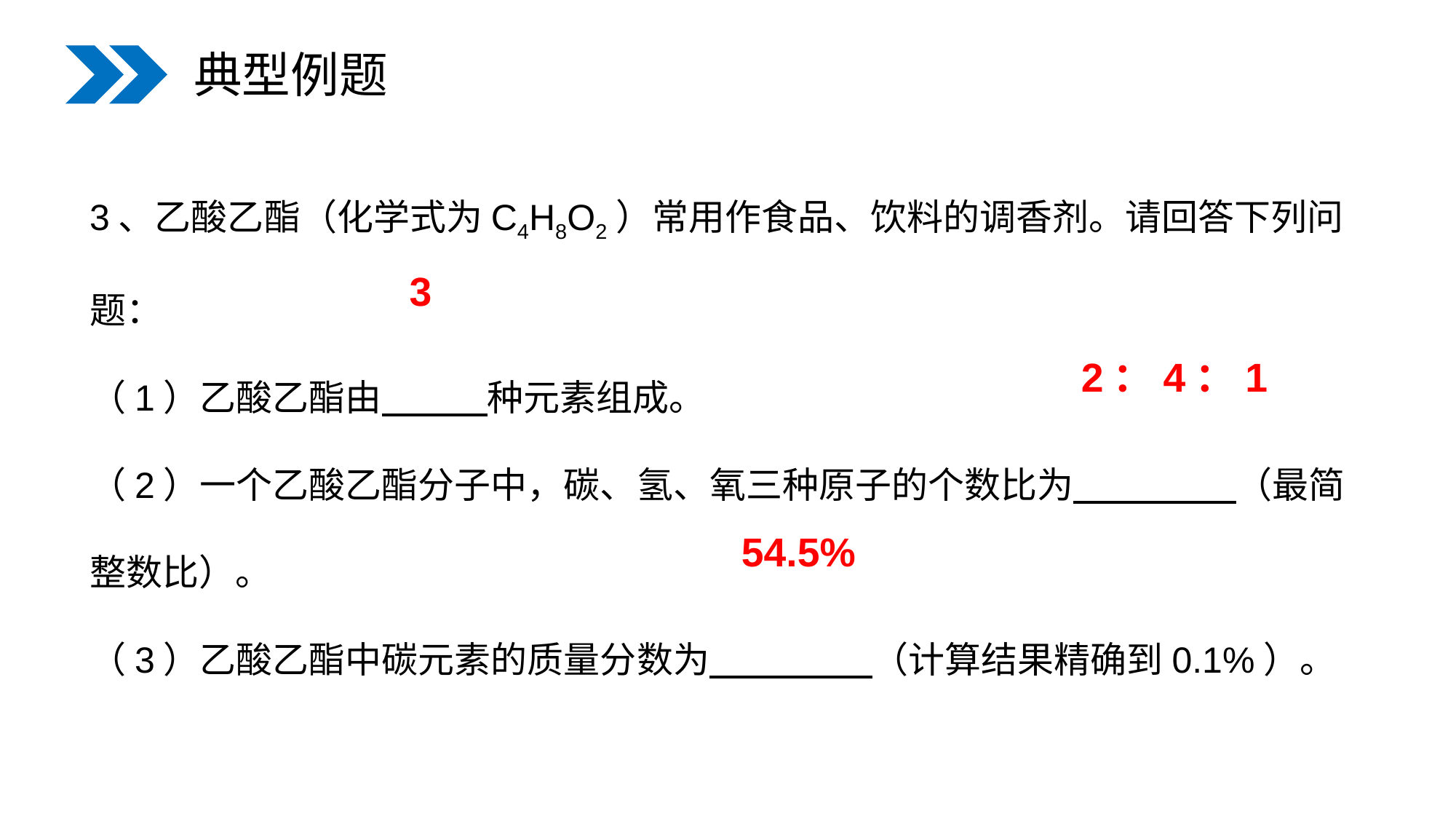

典型例题
3、乙酸乙酯（化学式为C4H8O2）常用作食品、饮料的调香剂。请回答下列问题：
（1）乙酸乙酯由　    　种元素组成。
（2）一个乙酸乙酯分子中，碳、氢、氧三种原子的个数比为　　           （最简整数比）。
（3）乙酸乙酯中碳元素的质量分数为　           　（计算结果精确到0.1%）。
3
2：4：1
54.5%